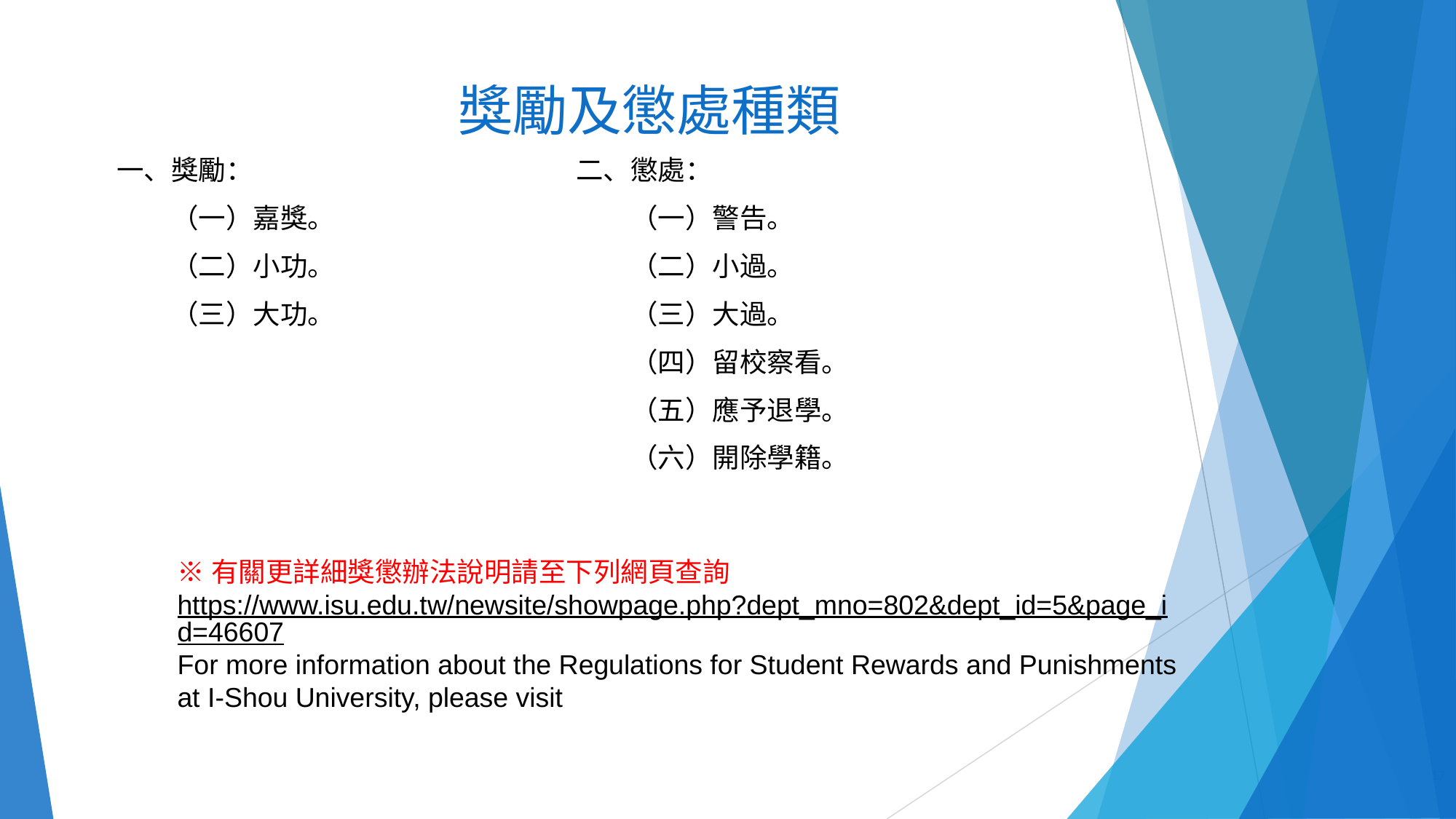

# 獎勵及懲處種類
一、獎勵：
（一）嘉獎。
（二）小功。
（三）大功。

二、懲處：
（一）警告。
（二）小過。
（三）大過。
（四）留校察看。
（五）應予退學。
（六）開除學籍。

※有關更詳細獎懲辦法說明請至下列網頁查詢https://www.isu.edu.tw/newsite/showpage.php?dept_mno=802&dept_id=5&page_id=46607
For more information about the Regulations for Student Rewards and Punishments at I-Shou University, please visit

17